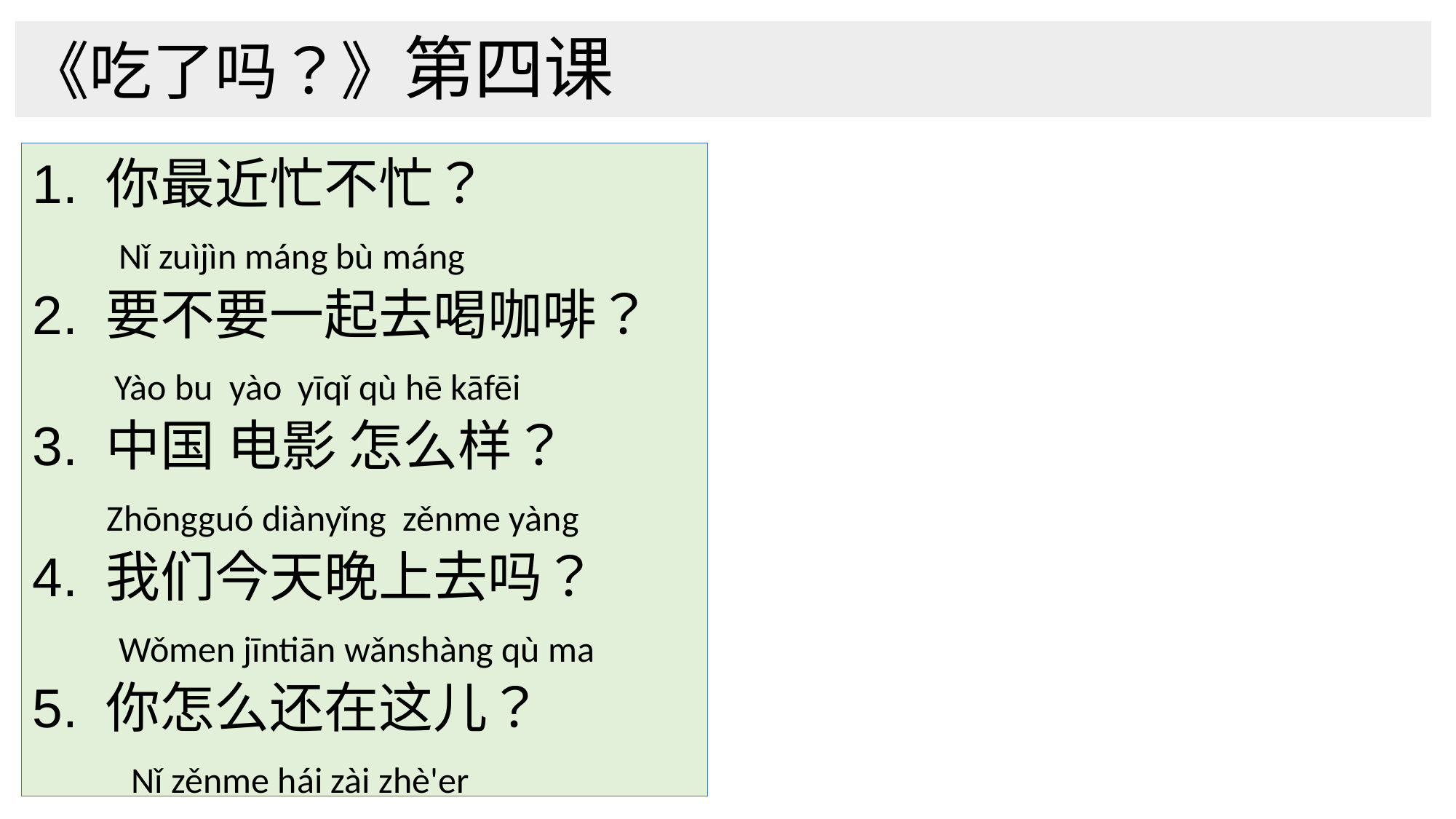

# 《吃了吗？》第四课
1. 你最近忙不忙？
       Nǐ zuìjìn máng bù máng
2. 要不要一起去喝咖啡？
       Yào bu  yào  yīqǐ qù hē kāfēi
3. 中国 电影 怎么样？
      Zhōngguó diànyǐng  zěnme yàng
4. 我们今天晚上去吗？
       Wǒmen jīntiān wǎnshàng qù ma
5. 你怎么还在这儿？
        Nǐ zěnme hái zài zhè'er